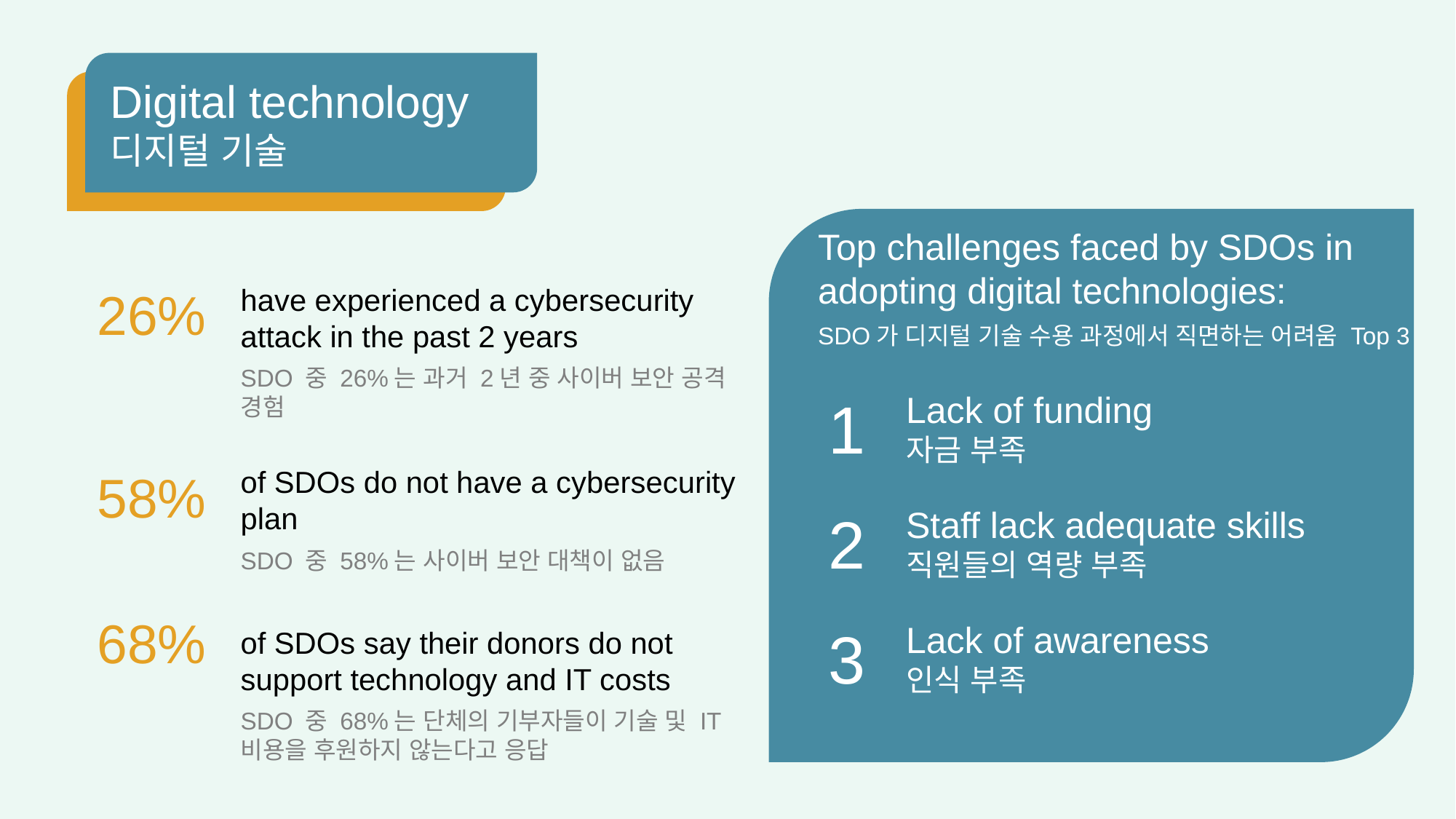

Digital technology
디지털 기술

Top challenges faced by SDOs in adopting digital technologies:
SDO가 디지털 기술 수용 과정에서 직면하는 어려움 Top 3
1
Lack of funding
자금 부족
2
Staff lack adequate skills
직원들의 역량 부족
3
Lack of awareness
인식 부족
26%
have experienced a cybersecurity attack in the past 2 years
SDO 중 26%는 과거 2년 중 사이버 보안 공격 경험
58%
of SDOs do not have a cybersecurity plan
SDO 중 58%는 사이버 보안 대책이 없음
68%
of SDOs say their donors do not support technology and IT costs
SDO 중 68%는 단체의 기부자들이 기술 및 IT 비용을 후원하지 않는다고 응답